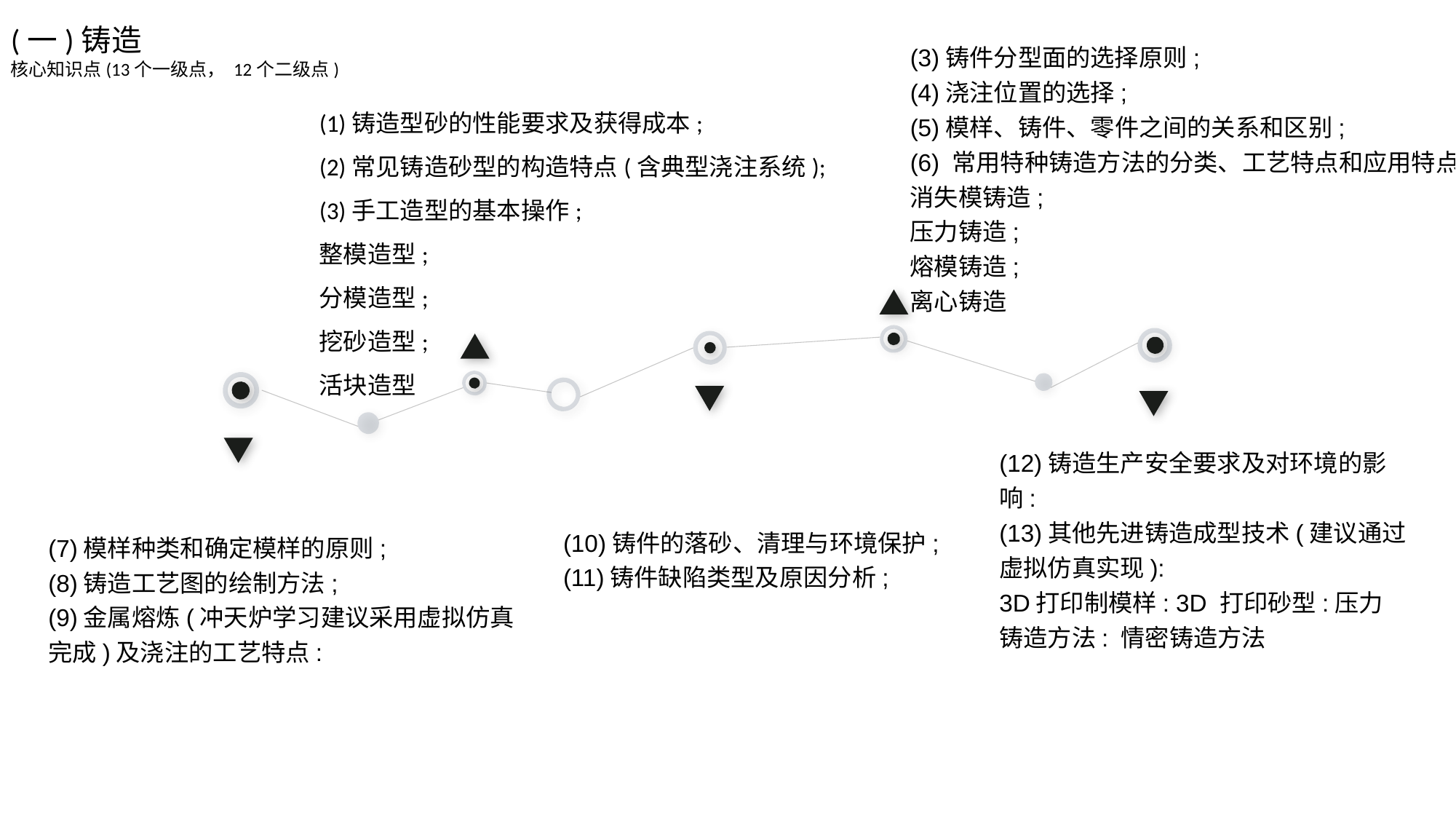

(3)铸件分型面的选择原则;
(4)浇注位置的选择;
(5)模样、铸件、零件之间的关系和区别;
(6) 常用特种铸造方法的分类、工艺特点和应用特点;
消失模铸造;
压力铸造;
熔模铸造;
离心铸造
(一)铸造
核心知识点(13个一级点， 12个二级点)
(1)铸造型砂的性能要求及获得成本;
(2)常见铸造砂型的构造特点(含典型浇注系统);
(3)手工造型的基本操作;
整模造型;
分模造型;
挖砂造型;
活块造型

(10)铸件的落砂、清理与环境保护;
(11)铸件缺陷类型及原因分析;
(7)模样种类和确定模样的原则;
(8)铸造工艺图的绘制方法;
(9)金属熔炼(冲天炉学习建议采用虚拟仿真完成)及浇注的工艺特点:
(12)铸造生产安全要求及对环境的影响:
(13)其他先进铸造成型技术(建议通过虚拟仿真实现):
3D打印制模样: 3D 打印砂型:压力铸造方法: 情密铸造方法